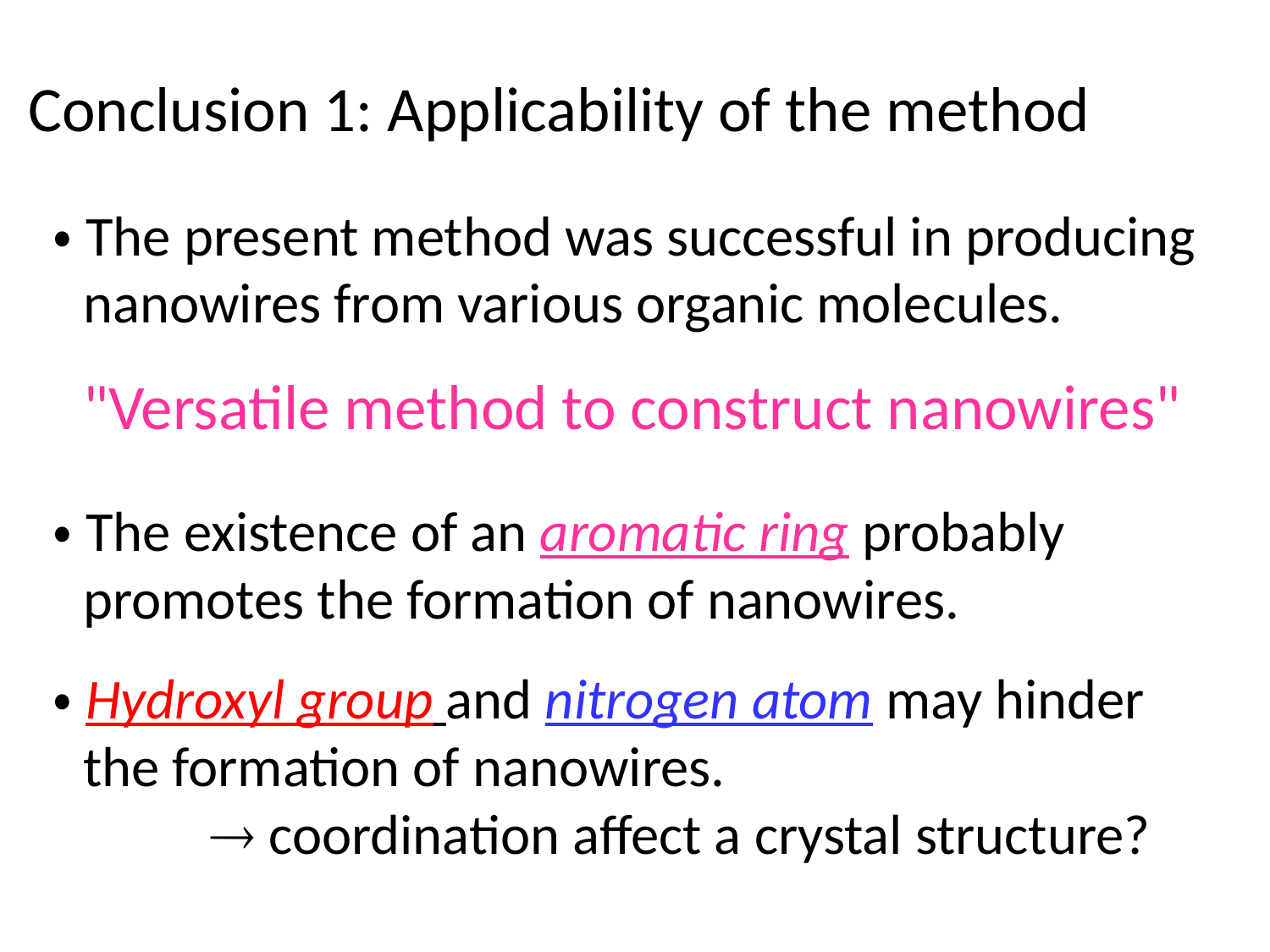

Conclusion 1: Applicability of the method
・The present method was successful in producing nanowires from various organic molecules.
"Versatile method to construct nanowires"
・The existence of an aromatic ring probably promotes the formation of nanowires.
・Hydroxyl group and nitrogen atom may hinder the formation of nanowires.
		→ coordination affect a crystal structure?